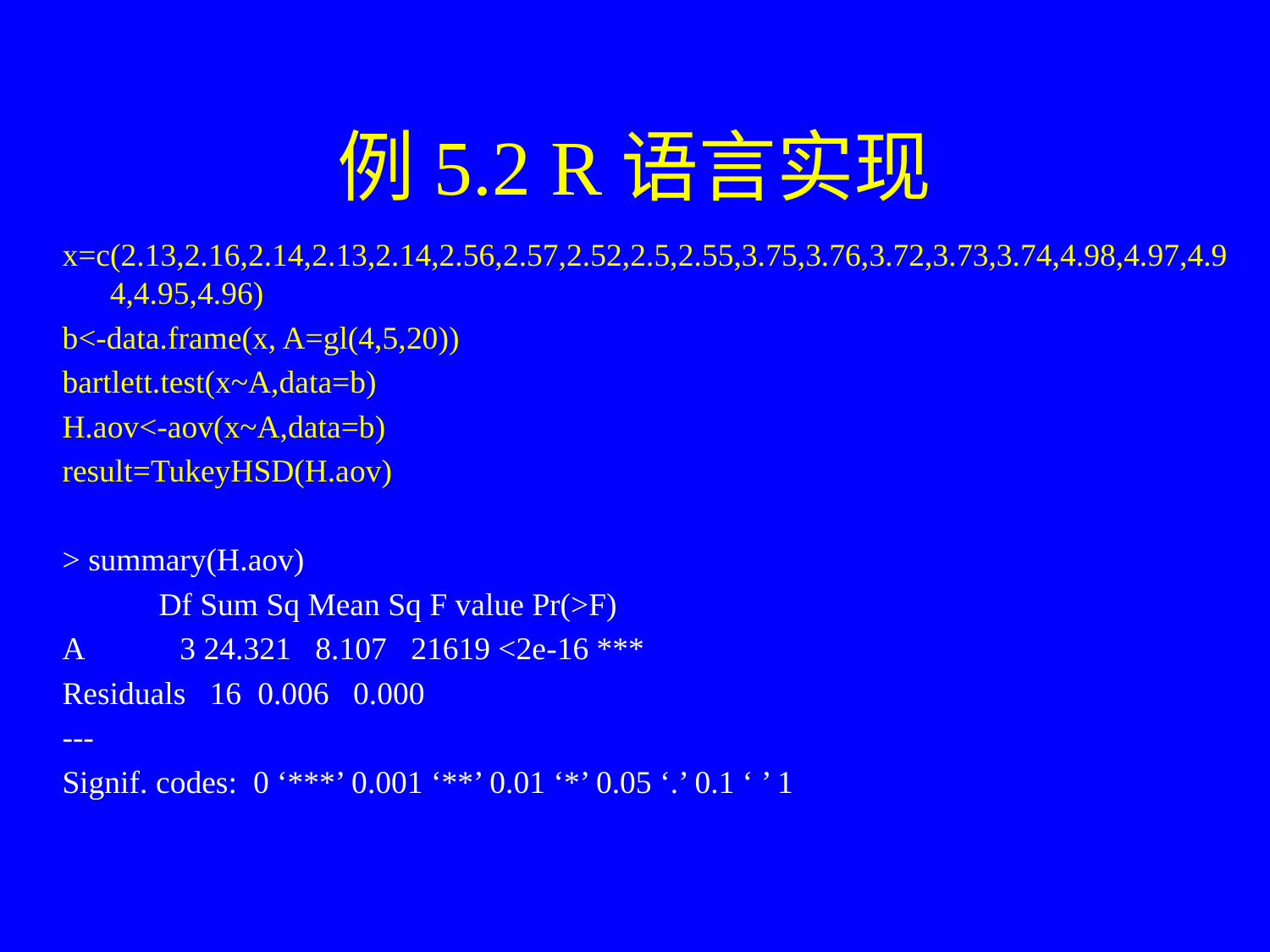

# 例5.2 R语言实现
x=c(2.13,2.16,2.14,2.13,2.14,2.56,2.57,2.52,2.5,2.55,3.75,3.76,3.72,3.73,3.74,4.98,4.97,4.94,4.95,4.96)
b<-data.frame(x, A=gl(4,5,20))
bartlett.test(x~A,data=b)
H.aov<-aov(x~A,data=b)
result=TukeyHSD(H.aov)

> summary(H.aov)
            Df Sum Sq Mean Sq F value Pr(>F)
A            3 24.321   8.107   21619 <2e-16 ***
Residuals   16  0.006   0.000
---
Signif. codes:  0 ‘***’ 0.001 ‘**’ 0.01 ‘*’ 0.05 ‘.’ 0.1 ‘ ’ 1